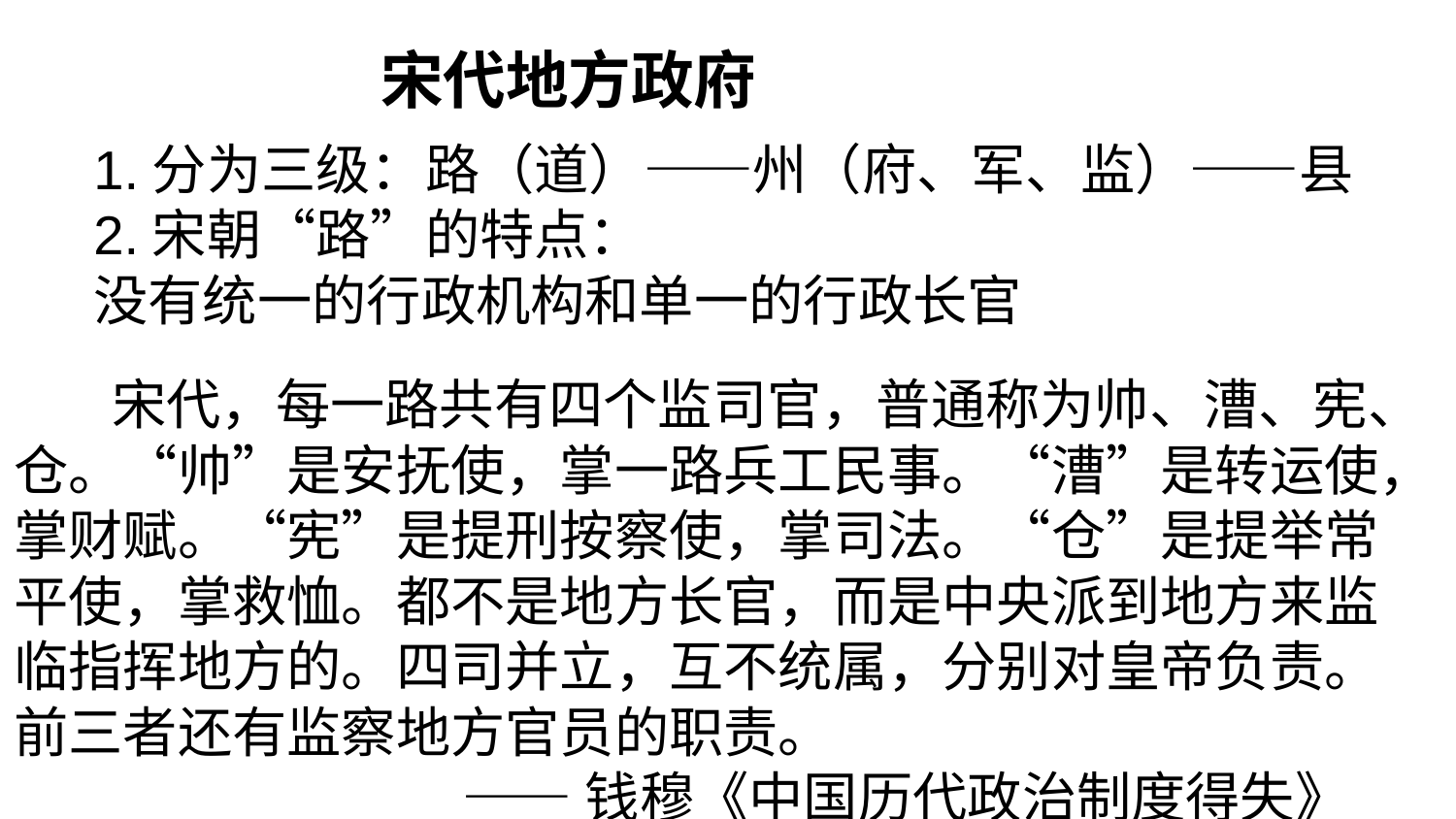

宋代地方政府
1.分为三级：路（道）——州（府、军、监）——县
2.宋朝“路”的特点：
没有统一的行政机构和单一的行政长官

       宋代，每一路共有四个监司官，普通称为帅、漕、宪、仓。“帅”是安抚使，掌一路兵工民事。“漕”是转运使，掌财赋。“宪”是提刑按察使，掌司法。“仓”是提举常平使，掌救恤。都不是地方长官，而是中央派到地方来监临指挥地方的。四司并立，互不统属，分别对皇帝负责。前三者还有监察地方官员的职责。
                                     ——钱穆《中国历代政治制度得失》